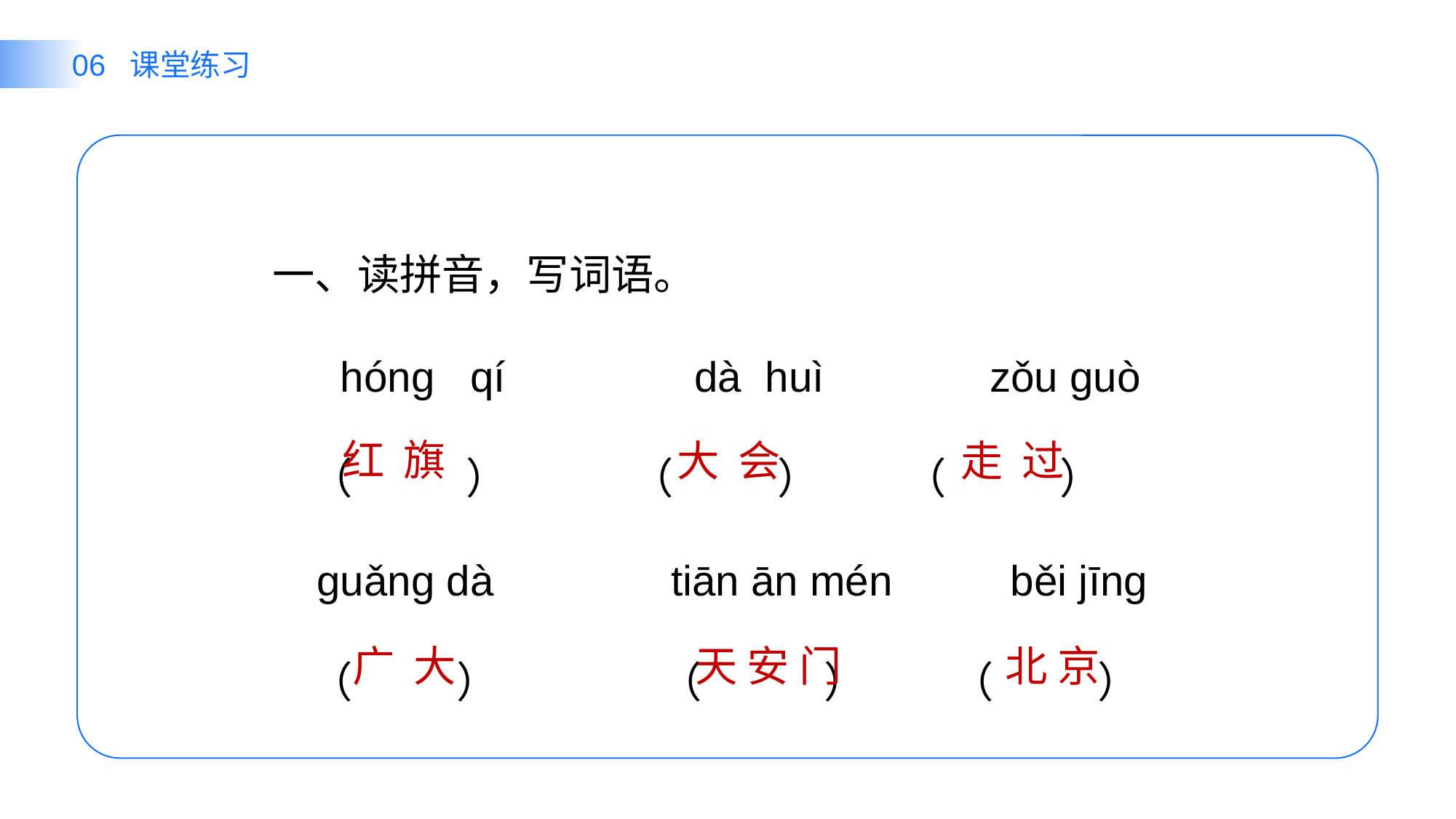

06  课堂练习

   一、读拼音，写词语。
         hóng   qí                dà  huì              zǒu ɡuò
       （            ）             （           ）         （            ）
       ɡuǎnɡ dà               tiān ān mén          běi jīnɡ
       （           ）                 （             ）         （           ）
红  旗
大  会
走  过
 广  大
天 安 门
北 京